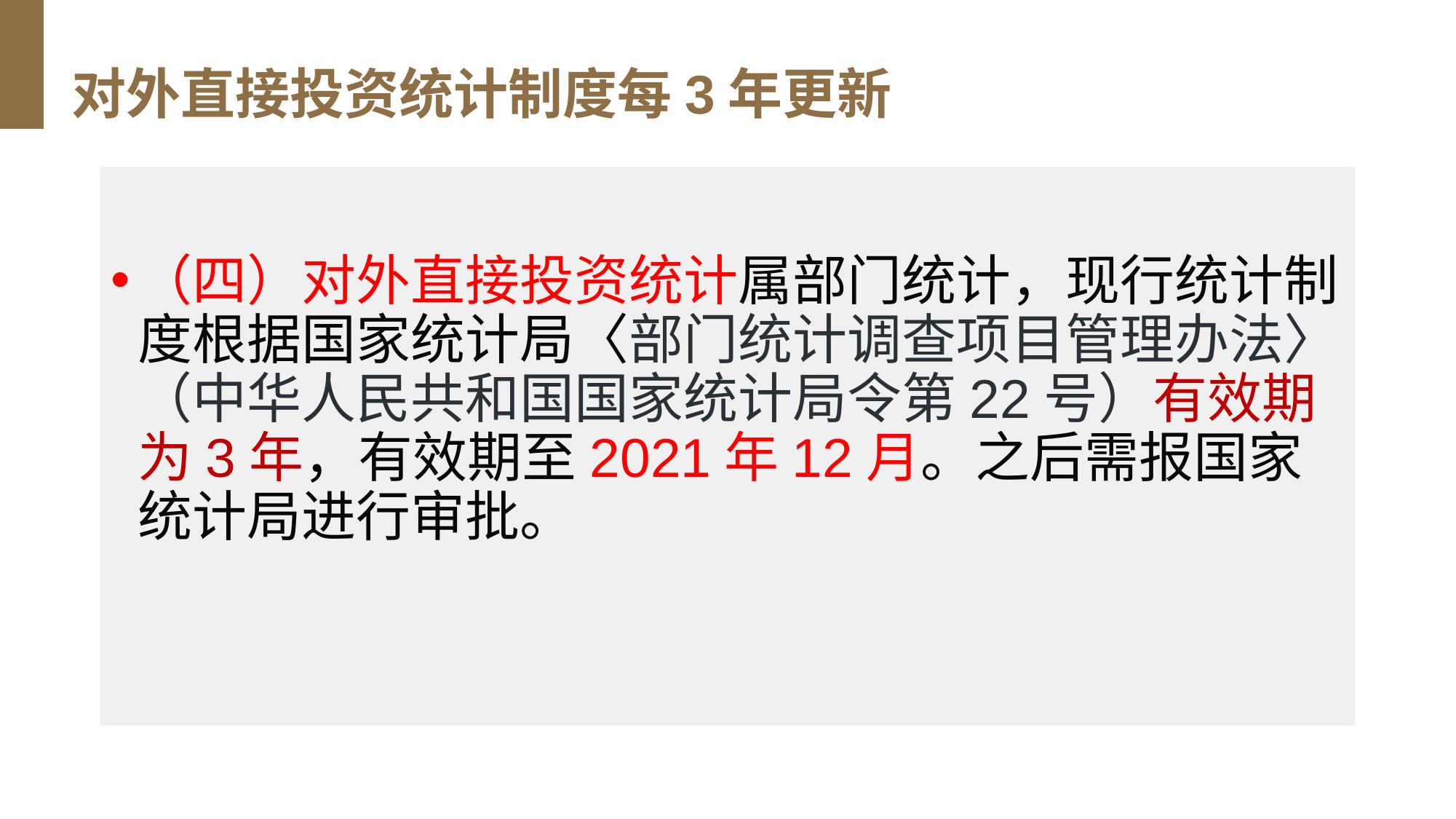

# 对外直接投资统计制度每3年更新

（四）对外直接投资统计属部门统计，现行统计制度根据国家统计局〈部门统计调查项目管理办法〉（中华人民共和国国家统计局令第22号）有效期为3年，有效期至2021年12月。之后需报国家统计局进行审批。